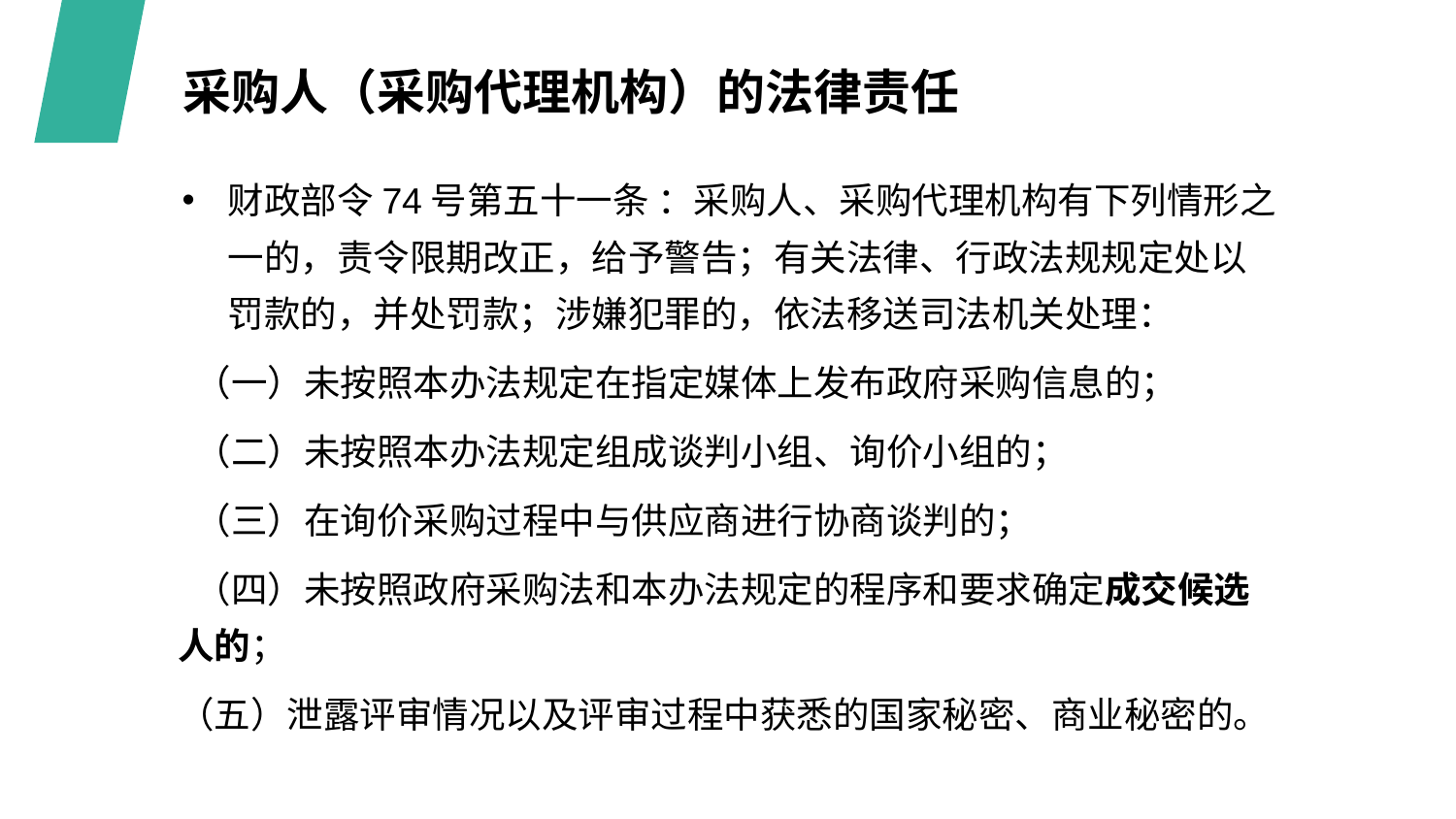

采购人（采购代理机构）的法律责任
财政部令74号第五十一条 ：采购人、采购代理机构有下列情形之一的，责令限期改正，给予警告；有关法律、行政法规规定处以罚款的，并处罚款；涉嫌犯罪的，依法移送司法机关处理：
 （一）未按照本办法规定在指定媒体上发布政府采购信息的；
 （二）未按照本办法规定组成谈判小组、询价小组的；
 （三）在询价采购过程中与供应商进行协商谈判的；
 （四）未按照政府采购法和本办法规定的程序和要求确定成交候选人的；
（五）泄露评审情况以及评审过程中获悉的国家秘密、商业秘密的。